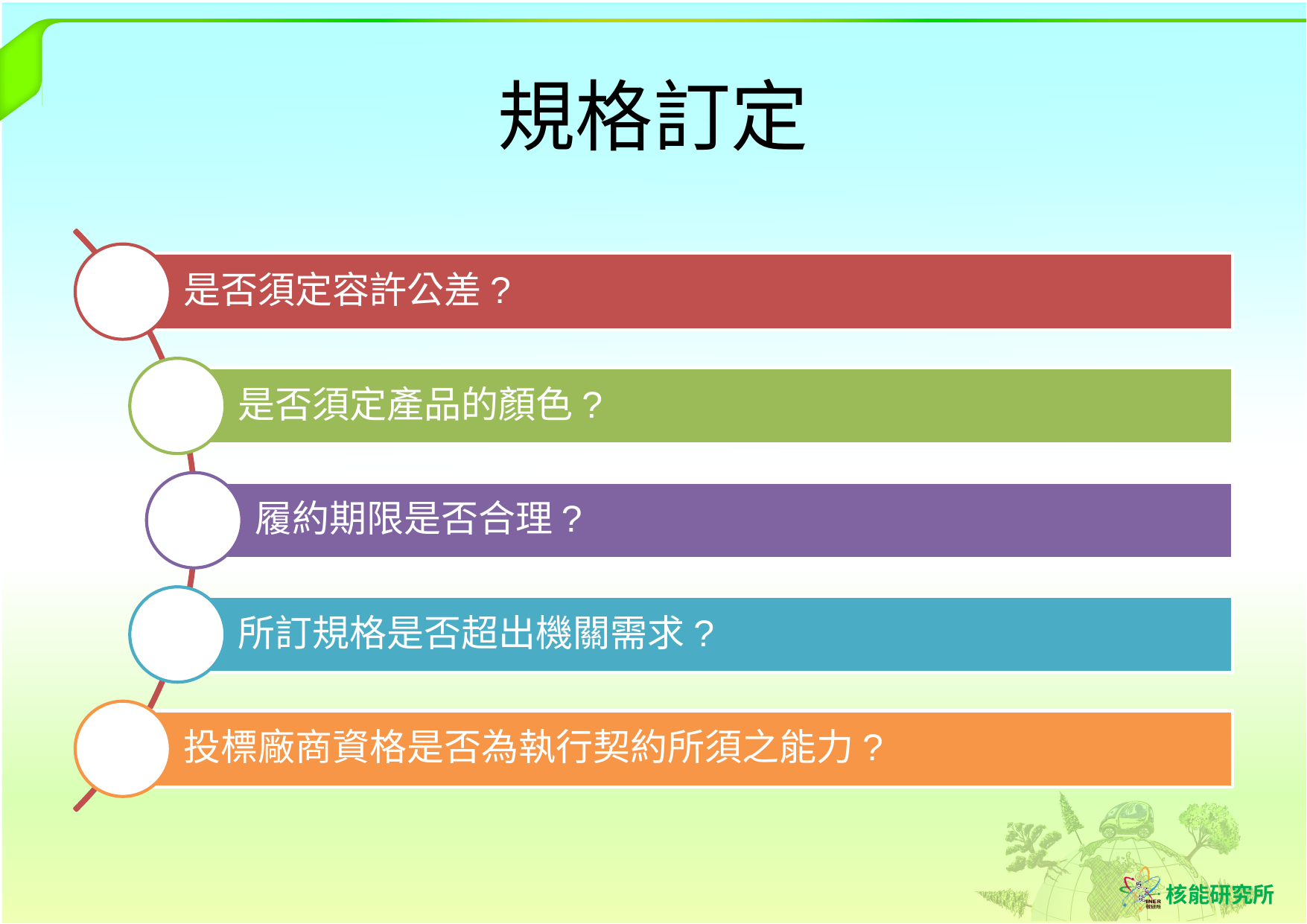

# 規格訂定
是否須定容許公差?
是否須定產品的顏色?
履約期限是否合理?
所訂規格是否超出機關需求?
投標廠商資格是否為執行契約所須之能力?